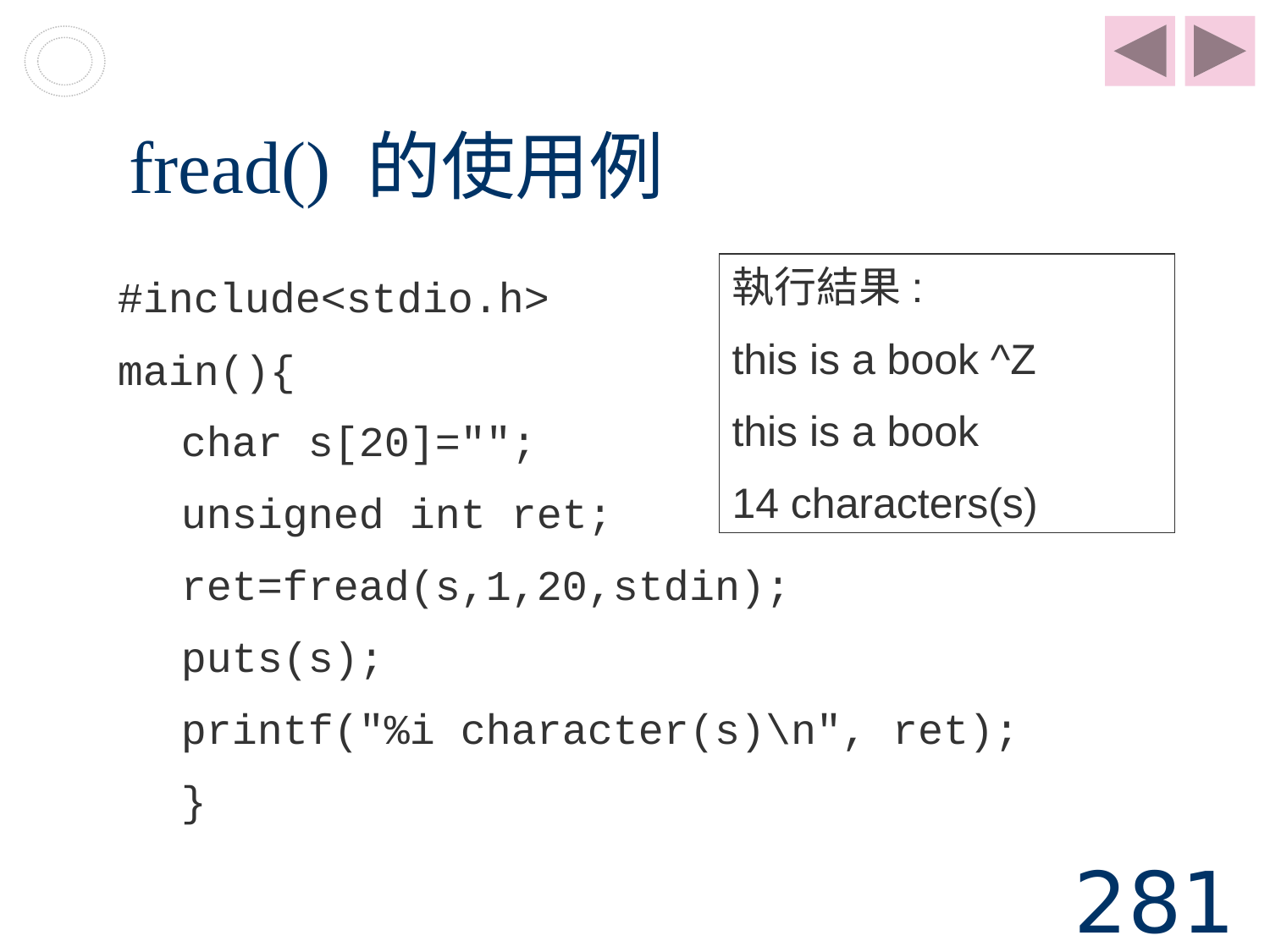

# fread() 的使用例
執行結果:
this is a book ^Z
this is a book
14 characters(s)
#include<stdio.h>
main(){
char s[20]="";
unsigned int ret;
ret=fread(s,1,20,stdin);
puts(s);
printf("%i character(s)\n", ret);
}
281